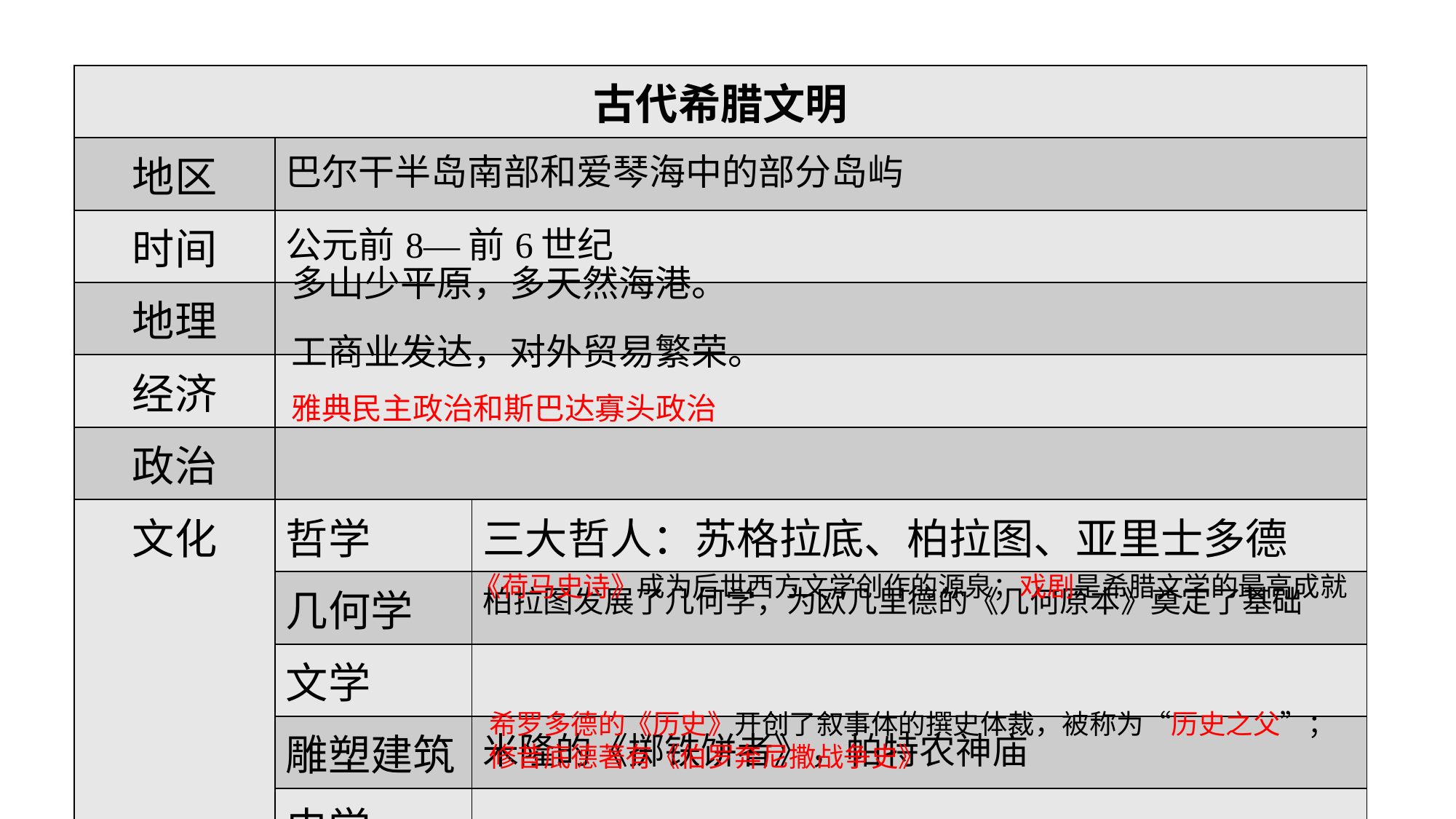

| 古代希腊文明 |  |  |
| --- | --- | --- |
| 地区 | 巴尔干半岛南部和爱琴海中的部分岛屿 |  |
| 时间 | 公元前8—前6世纪 |  |
| 地理 |  |  |
| 经济 |  |  |
| 政治 |  |  |
| 文化 | 哲学 | 三大哲人：苏格拉底、柏拉图、亚里士多德 |
|  | 几何学 | 柏拉图发展了几何学，为欧几里德的《几何原本》奠定了基础 |
|  | 文学 |  |
|  | 雕塑建筑 | 米隆的《掷铁饼者》，帕特农神庙 |
|  | 史学 |  |
多山少平原，多天然海港。
工商业发达，对外贸易繁荣。
雅典民主政治和斯巴达寡头政治
《荷马史诗》成为后世西方文学创作的源泉；戏剧是希腊文学的最高成就
希罗多德的《历史》开创了叙事体的撰史体裁，被称为“历史之父”；
修昔底德著有《伯罗奔尼撒战争史》